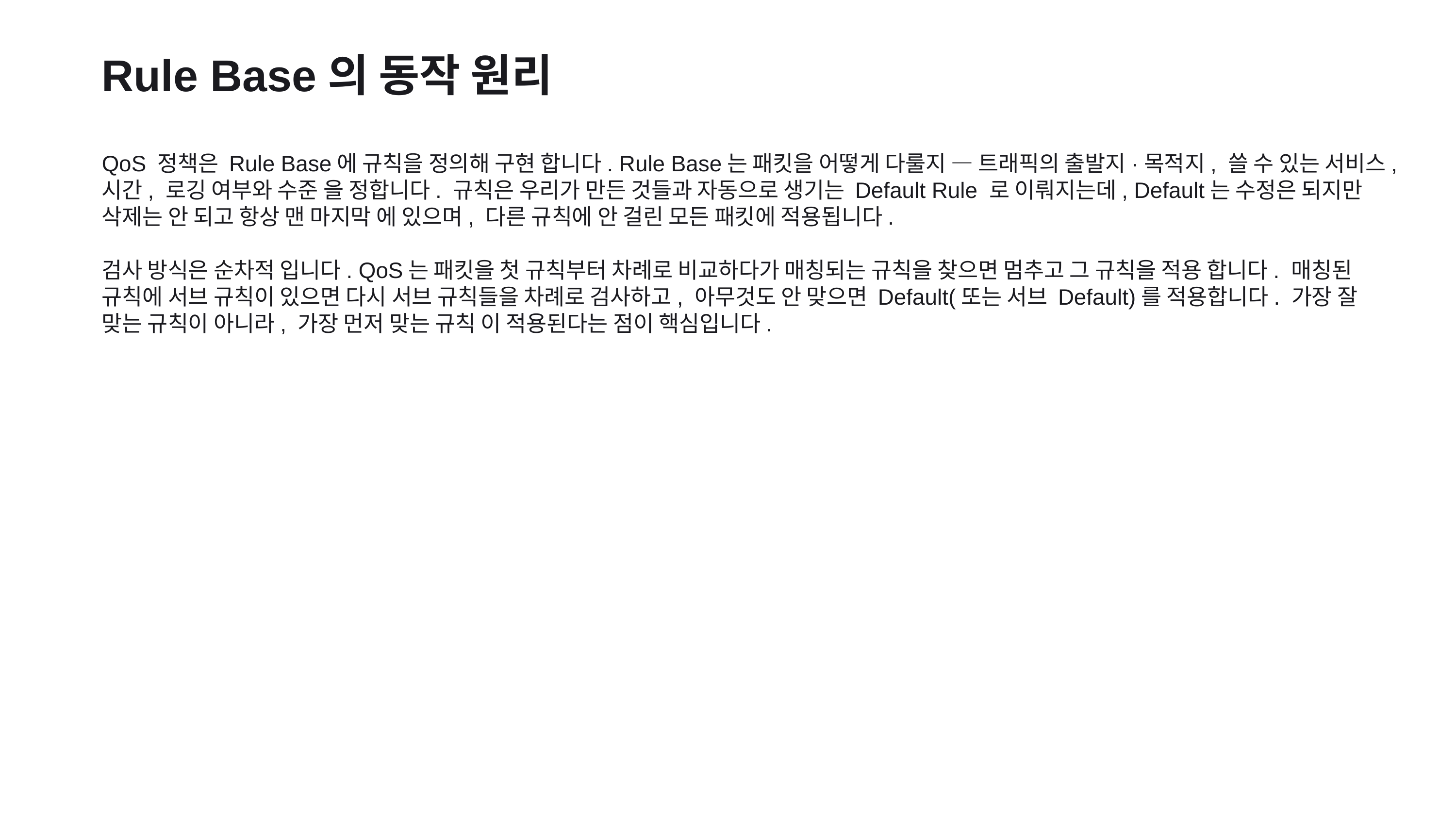

Rule Base의 동작 원리
QoS 정책은 Rule Base에 규칙을 정의해 구현 합니다. Rule Base는 패킷을 어떻게 다룰지 — 트래픽의 출발지·목적지, 쓸 수 있는 서비스, 시간, 로깅 여부와 수준 을 정합니다. 규칙은 우리가 만든 것들과 자동으로 생기는 Default Rule 로 이뤄지는데, Default는 수정은 되지만 삭제는 안 되고 항상 맨 마지막 에 있으며, 다른 규칙에 안 걸린 모든 패킷에 적용됩니다.

검사 방식은 순차적 입니다. QoS는 패킷을 첫 규칙부터 차례로 비교하다가 매칭되는 규칙을 찾으면 멈추고 그 규칙을 적용 합니다. 매칭된 규칙에 서브 규칙이 있으면 다시 서브 규칙들을 차례로 검사하고, 아무것도 안 맞으면 Default(또는 서브 Default)를 적용합니다. 가장 잘 맞는 규칙이 아니라, 가장 먼저 맞는 규칙 이 적용된다는 점이 핵심입니다.